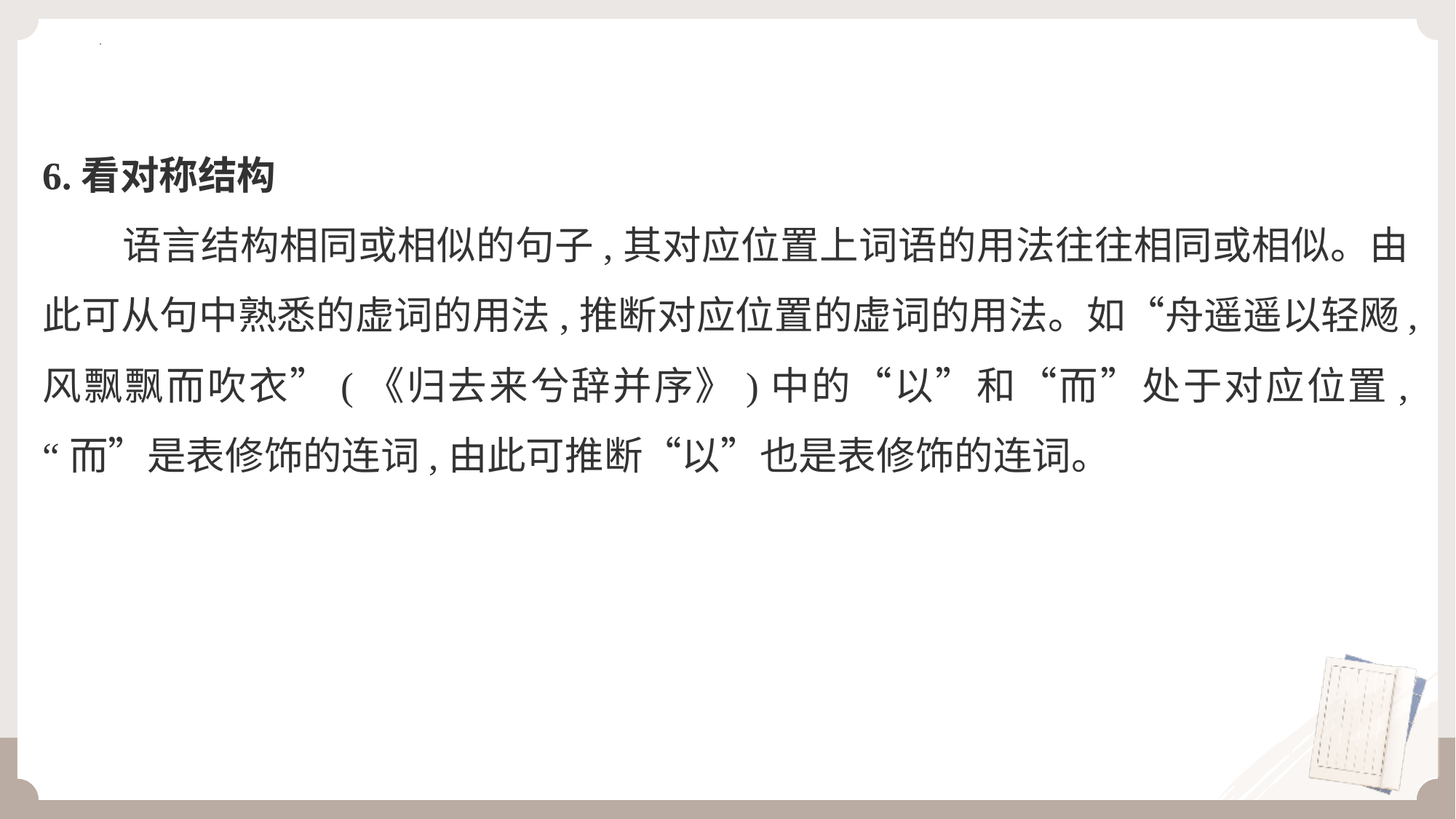

6.看对称结构
   语言结构相同或相似的句子,其对应位置上词语的用法往往相同或相似。由此可从句中熟悉的虚词的用法,推断对应位置的虚词的用法。如“舟遥遥以轻飏,风飘飘而吹衣”(《归去来兮辞并序》)中的“以”和“而”处于对应位置,“而”是表修饰的连词,由此可推断“以”也是表修饰的连词。